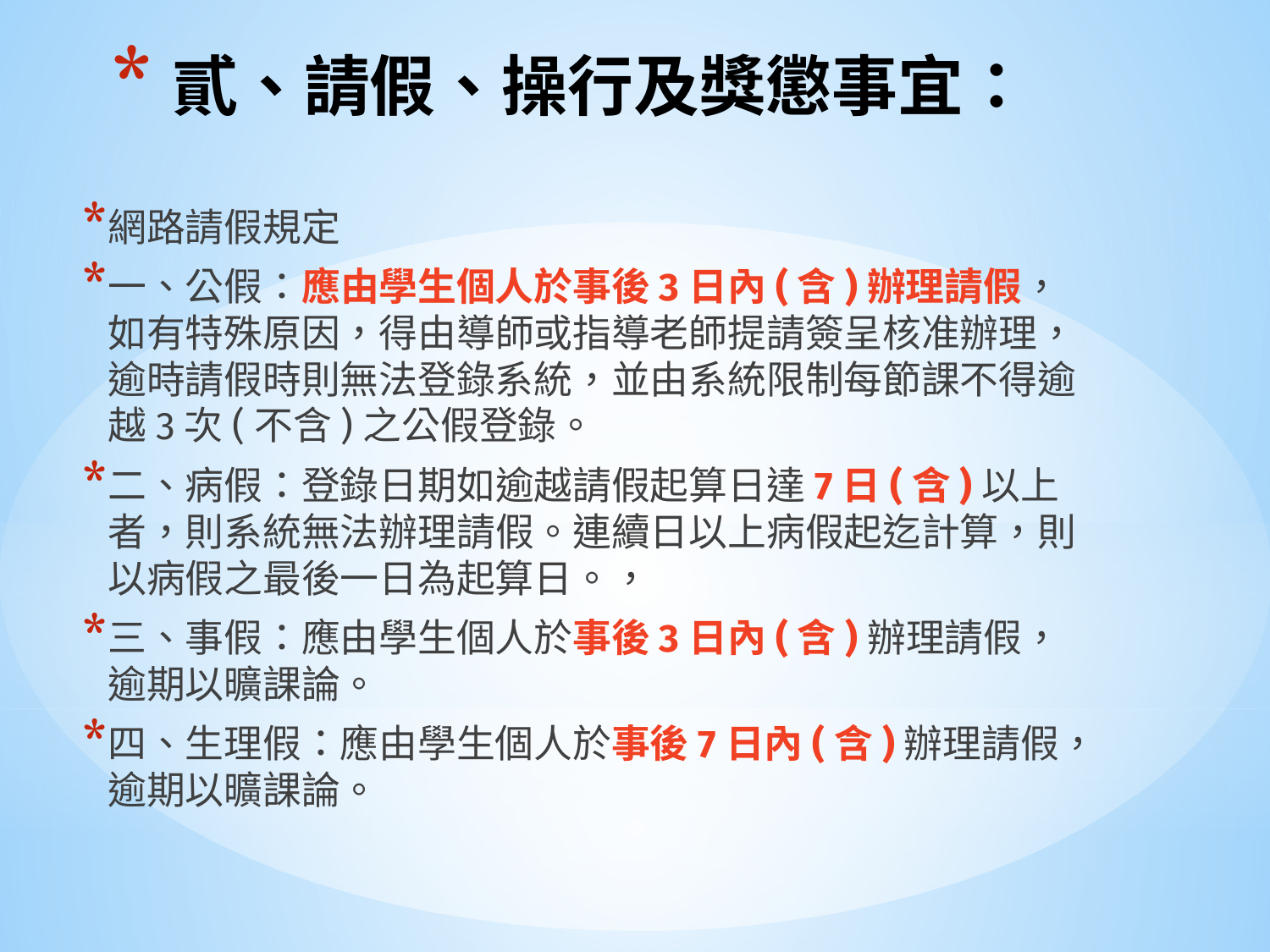

# 貳、請假、操行及獎懲事宜：
網路請假規定
一、公假：應由學生個人於事後3日內(含)辦理請假，如有特殊原因，得由導師或指導老師提請簽呈核准辦理，逾時請假時則無法登錄系統，並由系統限制每節課不得逾越3次(不含)之公假登錄。
二、病假：登錄日期如逾越請假起算日達7日(含)以上者，則系統無法辦理請假。連續日以上病假起迄計算，則以病假之最後一日為起算日。，
三、事假：應由學生個人於事後3日內(含)辦理請假，逾期以曠課論。
四、生理假：應由學生個人於事後7日內(含)辦理請假，逾期以曠課論。